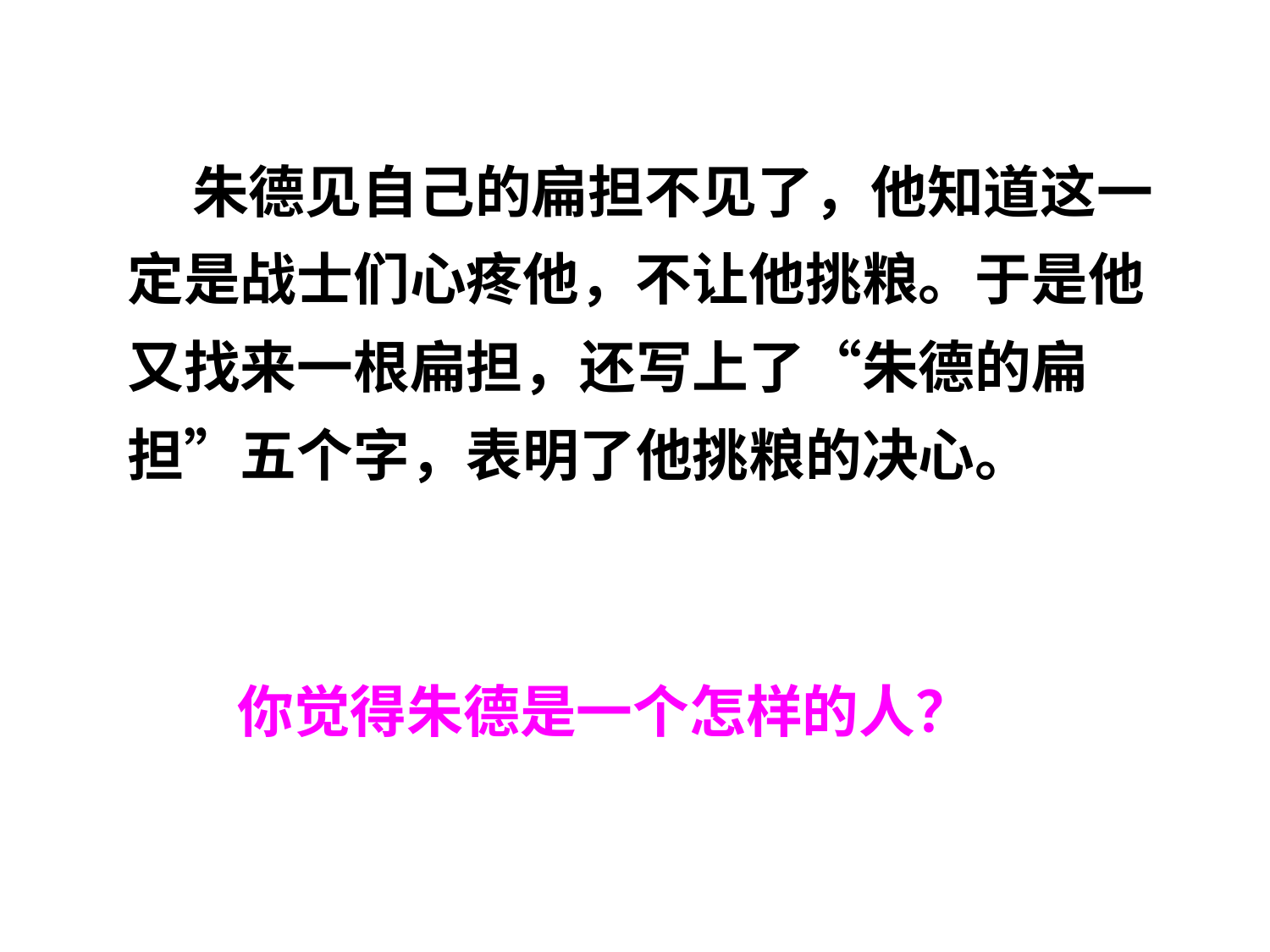

朱德见自己的扁担不见了，他知道这一定是战士们心疼他，不让他挑粮。于是他又找来一根扁担，还写上了“朱德的扁担”五个字，表明了他挑粮的决心。
你觉得朱德是一个怎样的人？